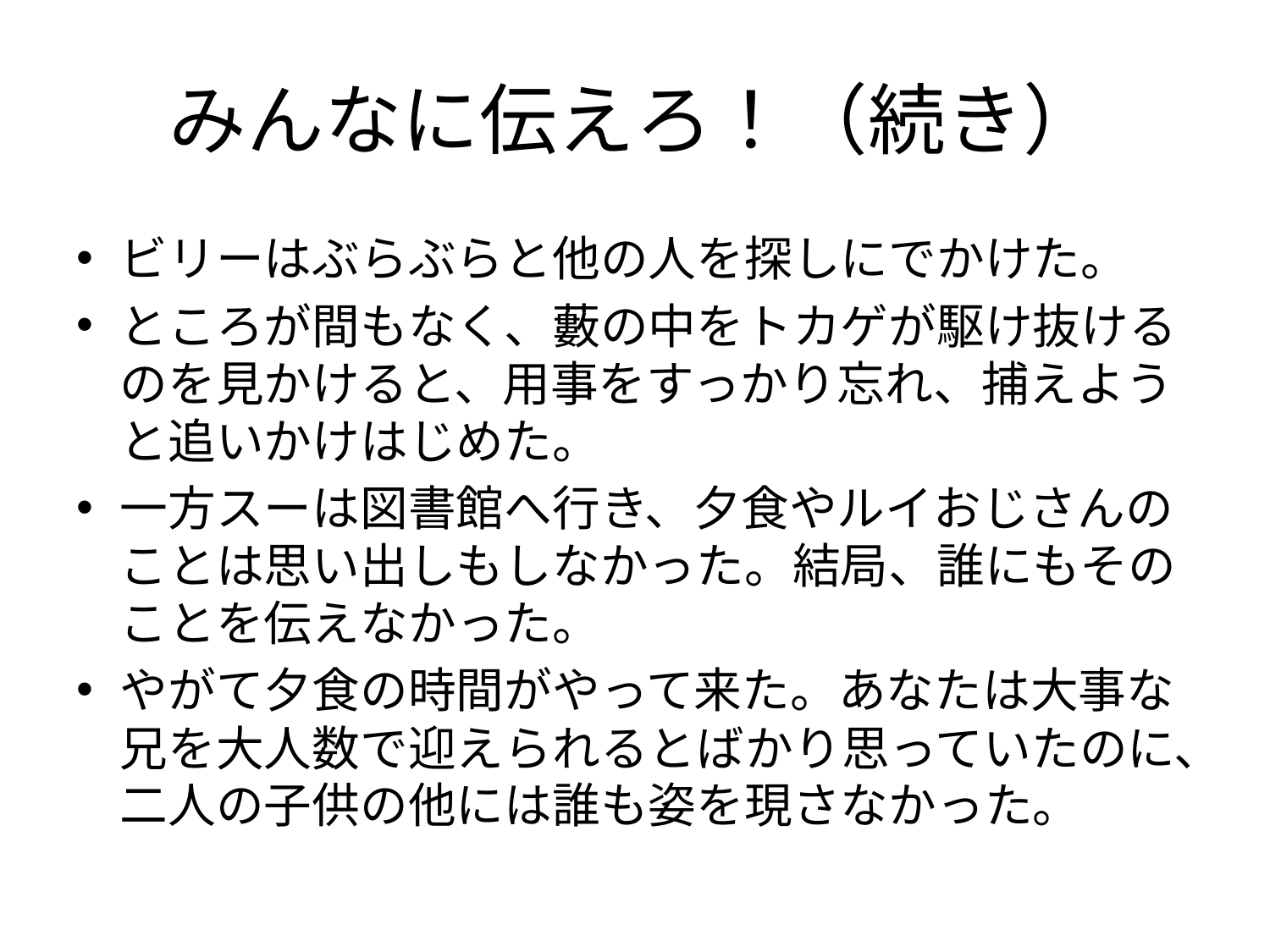

# みんなに伝えろ！（続き）
ビリーはぶらぶらと他の人を探しにでかけた。
ところが間もなく、藪の中をトカゲが駆け抜けるのを見かけると、用事をすっかり忘れ、捕えようと追いかけはじめた。
一方スーは図書館へ行き、夕食やルイおじさんのことは思い出しもしなかった。結局、誰にもそのことを伝えなかった。
やがて夕食の時間がやって来た。あなたは大事な兄を大人数で迎えられるとばかり思っていたのに、二人の子供の他には誰も姿を現さなかった。